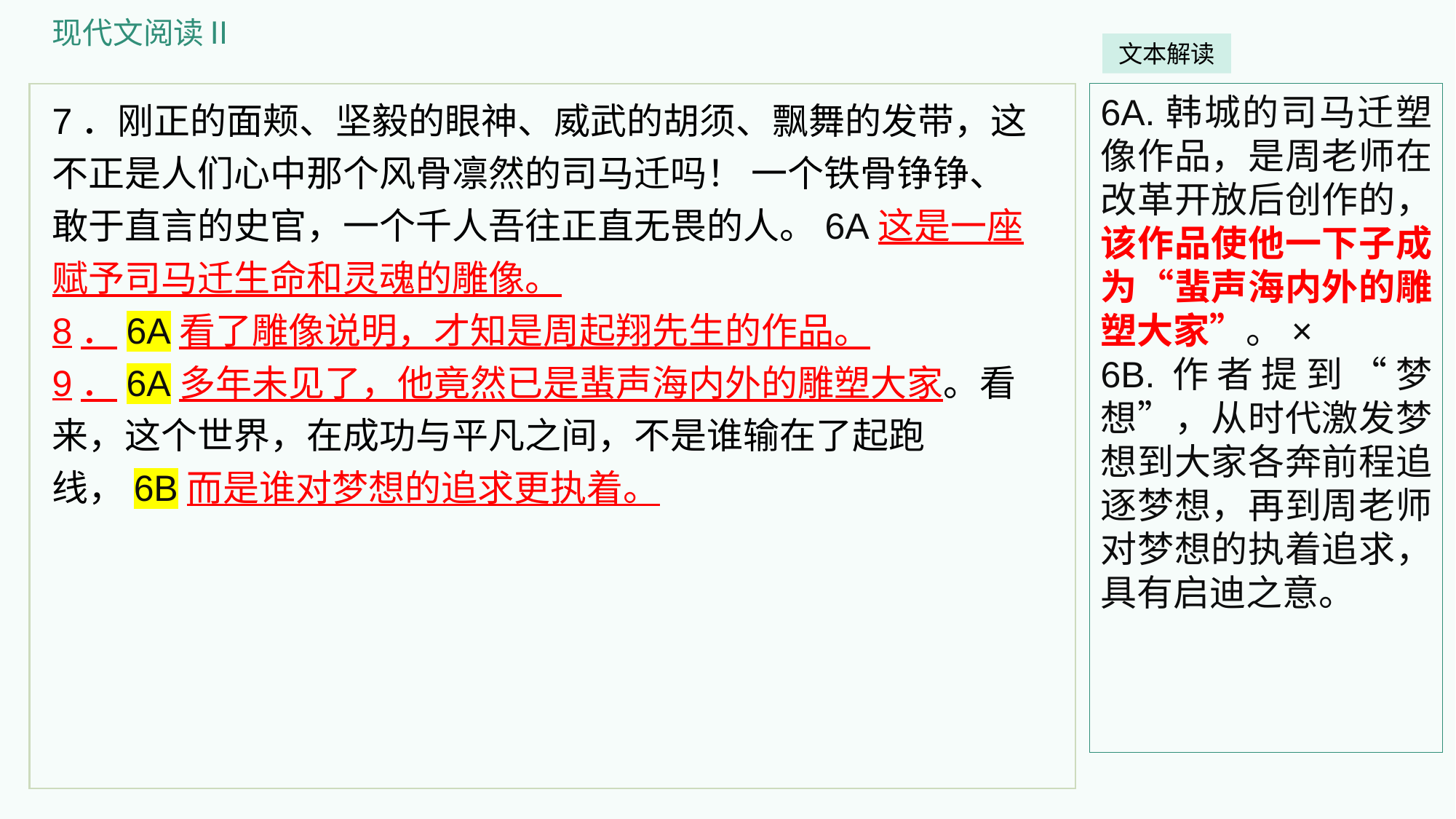

现代文阅读Ⅱ
文本解读

7．刚正的面颊、坚毅的眼神、威武的胡须、飘舞的发带，这不正是人们心中那个风骨凛然的司马迁吗！ 一个铁骨铮铮、敢于直言的史官，一个千人吾往正直无畏的人。6A这是一座赋予司马迁生命和灵魂的雕像。
8．6A看了雕像说明，才知是周起翔先生的作品。
9．6A多年未见了，他竟然已是蜚声海内外的雕塑大家。看来，这个世界，在成功与平凡之间，不是谁输在了起跑线，6B而是谁对梦想的追求更执着。
6A.韩城的司马迁塑像作品，是周老师在改革开放后创作的，该作品使他一下子成为“蜚声海内外的雕塑大家”。×
6B.作者提到“梦想”，从时代激发梦想到大家各奔前程追逐梦想，再到周老师对梦想的执着追求，具有启迪之意。